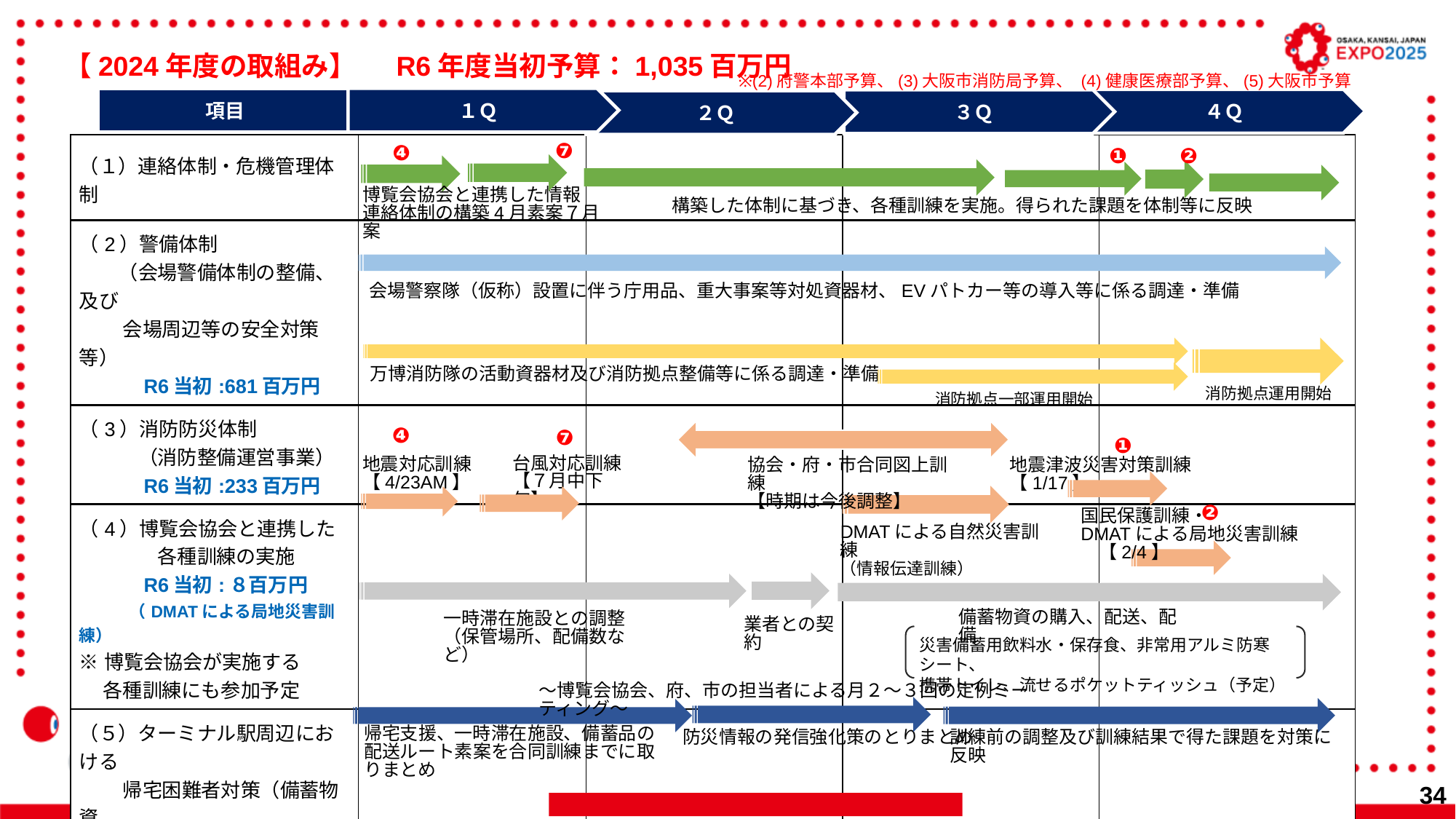

【2024年度の取組み】　 R6年度当初予算：1,035百万円
※(2)府警本部予算、(3)大阪市消防局予算、 (4)健康医療部予算、(5)大阪市予算
項目
１Ｑ
４Ｑ
３Ｑ
２Ｑ
❼
❹
❶
❷
| （１）連絡体制・危機管理体制 |  |  |  |  |
| --- | --- | --- | --- | --- |
| （2）警備体制 　　（会場警備体制の整備、及び 　　 会場周辺等の安全対策等） 　　　R6当初:681百万円 |  |  |  |  |
| （3）消防防災体制 　　　（消防整備運営事業） 　　　R6当初:233百万円 |  |  |  |  |
| （4）博覧会協会と連携した 　　　　各種訓練の実施 　　　R6当初:８百万円 　　　（DMATによる局地災害訓練） ※博覧会協会が実施する 　 各種訓練にも参加予定 |  |  |  |  |
| （５）ターミナル駅周辺における 　　 帰宅困難者対策（備蓄物資 　　 の配備等) 　　　R6当初:113百万円 |  |  |  |  |
| （６)万博期間中の災害発生を 　　　　想定した各種対策の検討 |  |  |  |  |

博覧会協会と連携した情報
連絡体制の構築4月素案７月案
構築した体制に基づき、各種訓練を実施。得られた課題を体制等に反映

会場警察隊（仮称）設置に伴う庁用品、重大事案等対処資器材、EVパトカー等の導入等に係る調達・準備

万博消防隊の活動資器材及び消防拠点整備等に係る調達・準備

消防拠点運用開始
消防拠点一部運用開始
❹
❼
❶

台風対応訓練
【７月中下旬】
地震対応訓練
【4/23AM】
協会・府・市合同図上訓練
【時期は今後調整】
地震津波災害対策訓練
【1/17】

❷
国民保護訓練・
DMATによる局地災害訓練　【2/4】
DMATによる自然災害訓練
（情報伝達訓練）

備蓄物資の購入、配送、配備
一時滞在施設との調整
（保管場所、配備数など）
業者との契約
災害備蓄用飲料水・保存食、非常用アルミ防寒シート、
携帯トイレ、流せるポケットティッシュ（予定）

～博覧会協会、府、市の担当者による月２～３回の定例ミーティング～

帰宅支援、一時滞在施設、備蓄品の配送ルート素案を合同訓練までに取りまとめ
防災情報の発信強化策のとりまとめ
訓練前の調整及び訓練結果で得た課題を対策に反映
34